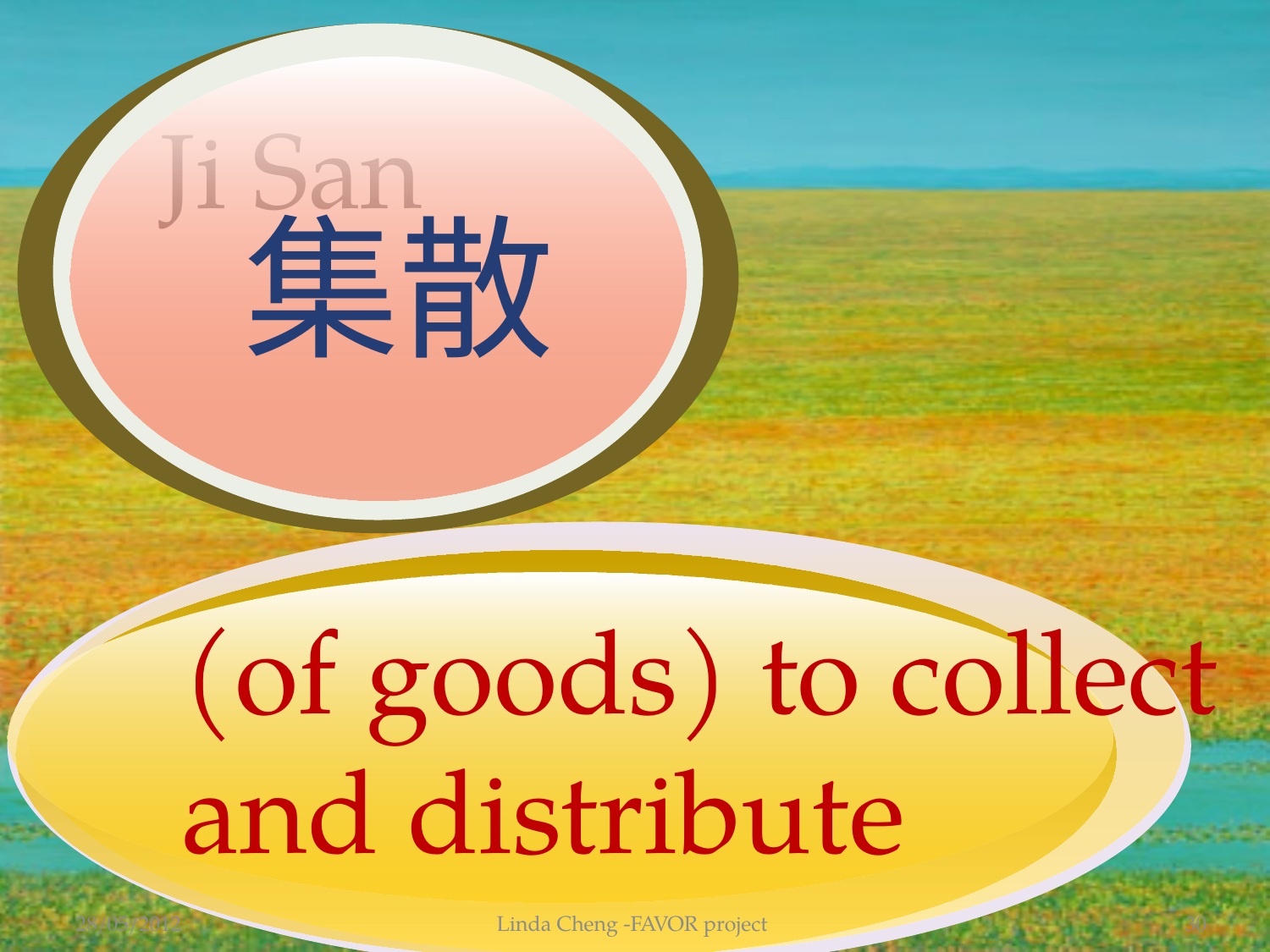

Ji San
 集散

(of goods) to collect
and distribute
28/05/2012
Linda Cheng -FAVOR project
30